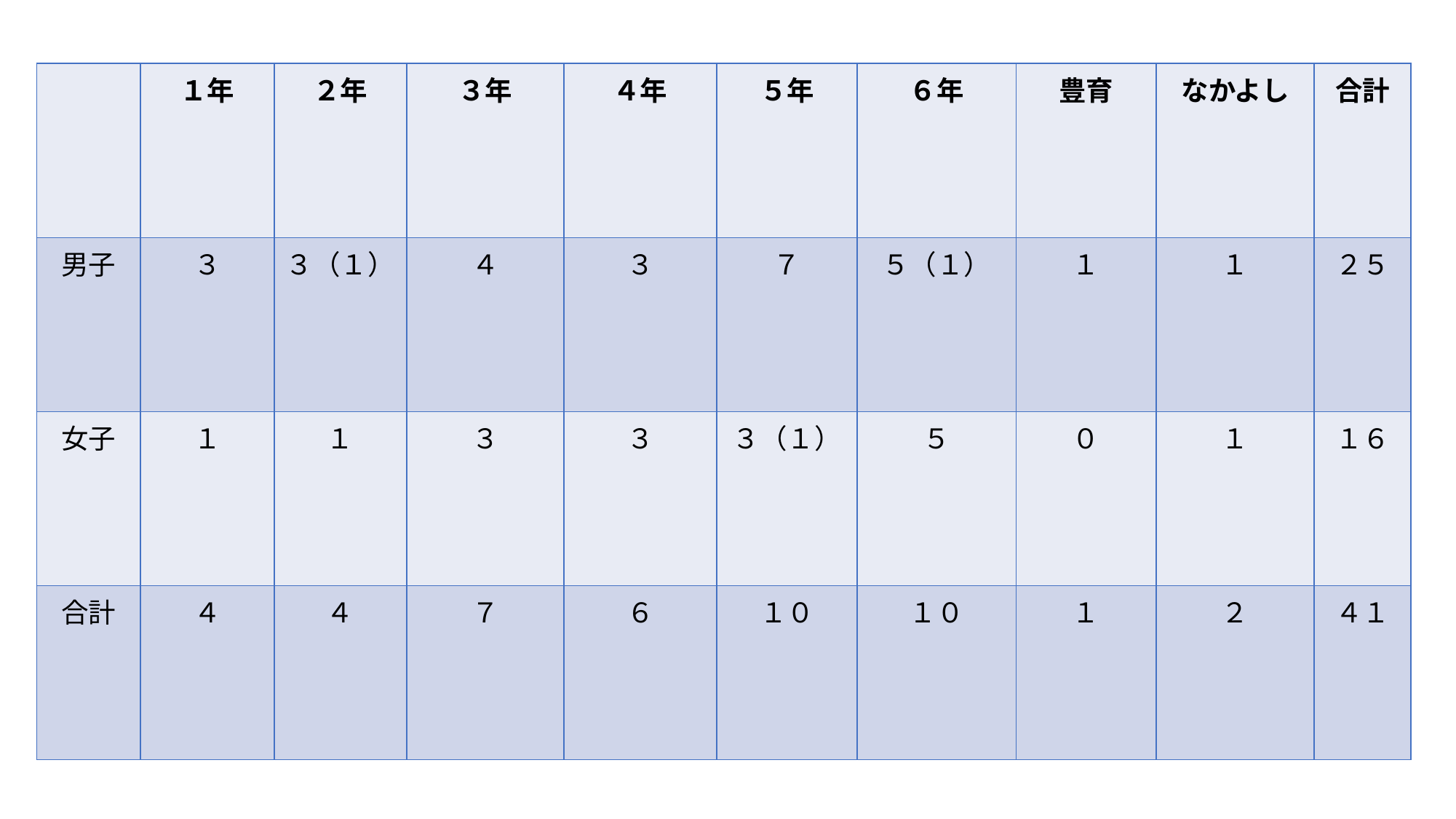

|  | １年 | ２年 | ３年 | ４年 | ５年 | ６年 | 豊育 | なかよし | 合計 |
| --- | --- | --- | --- | --- | --- | --- | --- | --- | --- |
| 男子 | ３ | ３（１） | ４ | ３ | ７ | ５（１） | １ | １ | ２５ |
| 女子 | １ | １ | ３ | ３ | ３（１） | ５ | ０ | １ | １６ |
| 合計 | ４ | ４ | ７ | ６ | １０ | １０ | １ | ２ | ４１ |